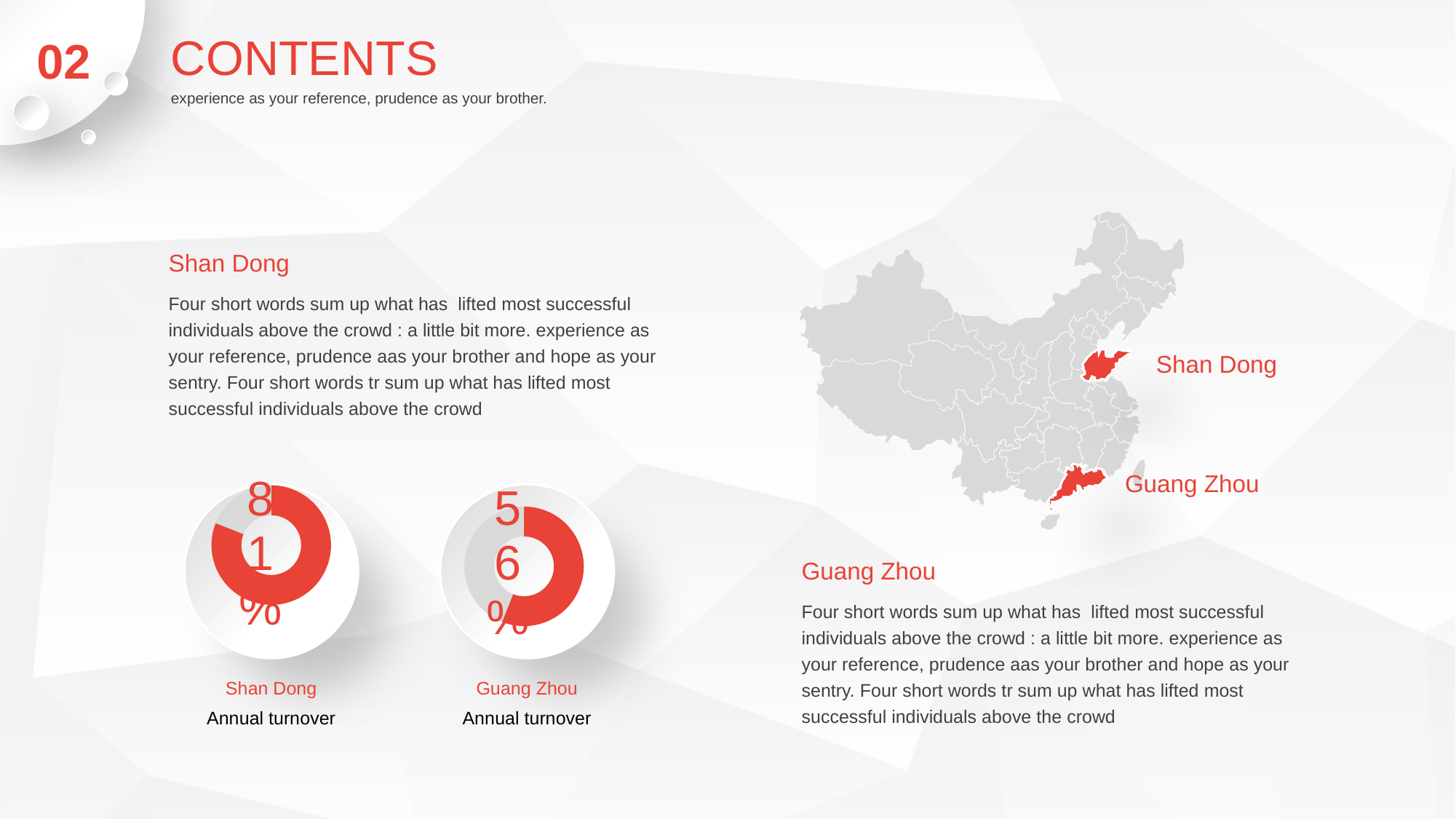

CONTENTS
02

experience as your reference, prudence as your brother.

Shan Dong
Four short words sum up what has  lifted most successful individuals above the crowd : a little bit more. experience as your reference, prudence aas your brother and hope as your sentry. Four short words tr sum up what has lifted most successful individuals above the crowd
Shan Dong

Guang Zhou

### Chart

| Category | china |
|---|---|
| 第一季度 | 0.81 |
| 第二季度 | 0.19 |

### Chart

| Category | china |
|---|---|
| 第一季度 | 0.56 |
| 第二季度 | 0.44 |

Guang Zhou
Four short words sum up what has  lifted most successful individuals above the crowd : a little bit more. experience as your reference, prudence aas your brother and hope as your sentry. Four short words tr sum up what has lifted most successful individuals above the crowd
Shan Dong
Guang Zhou
Annual turnover
Annual turnover